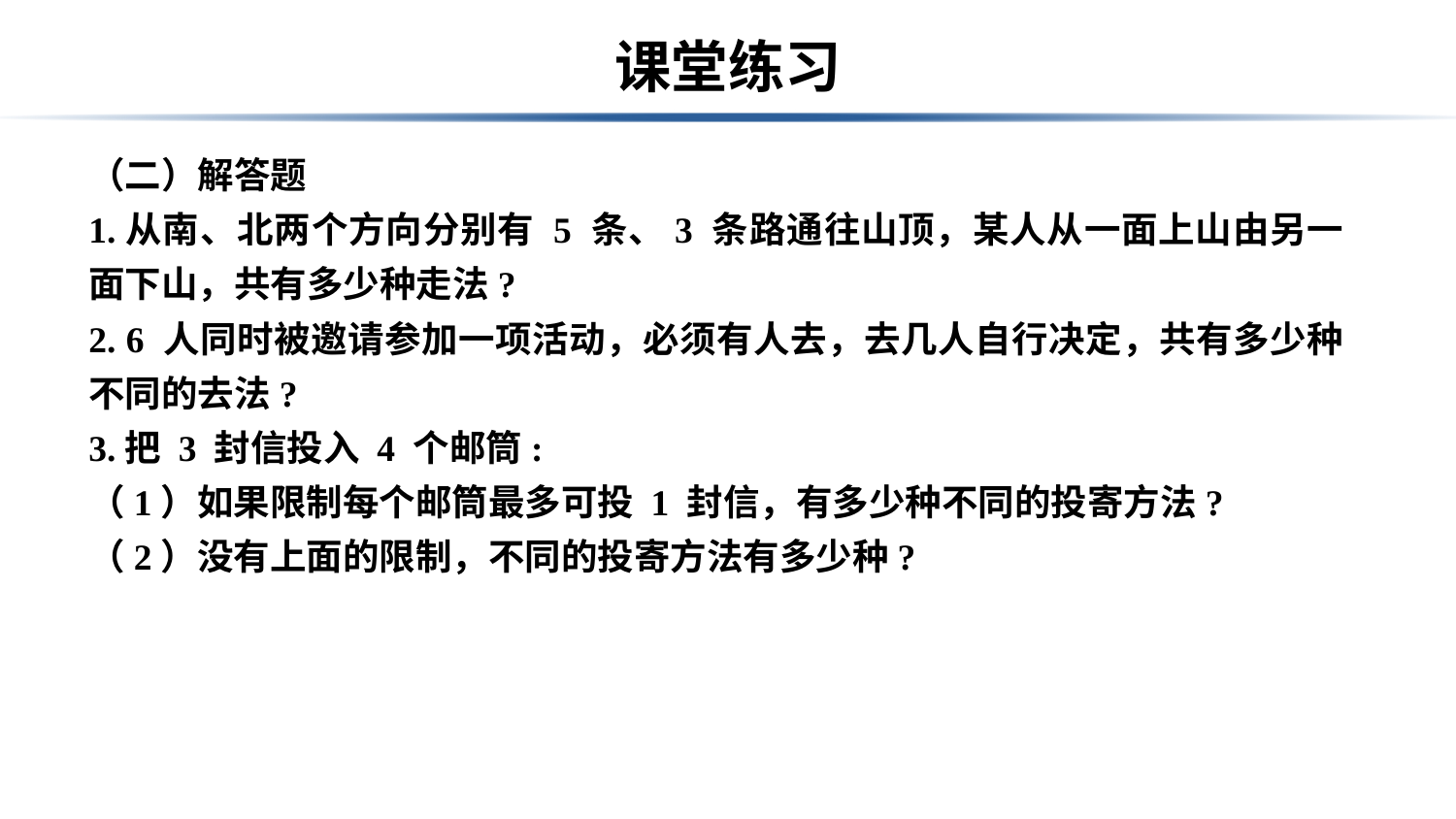

# 课堂练习
（二）解答题
1.从南、北两个方向分别有 5 条、3 条路通往山顶，某人从一面上山由另一面下山，共有多少种走法?
2. 6 人同时被邀请参加一项活动，必须有人去，去几人自行决定，共有多少种不同的去法?
3.把 3 封信投入 4 个邮筒:
（1）如果限制每个邮筒最多可投 1 封信，有多少种不同的投寄方法?
（2）没有上面的限制，不同的投寄方法有多少种?